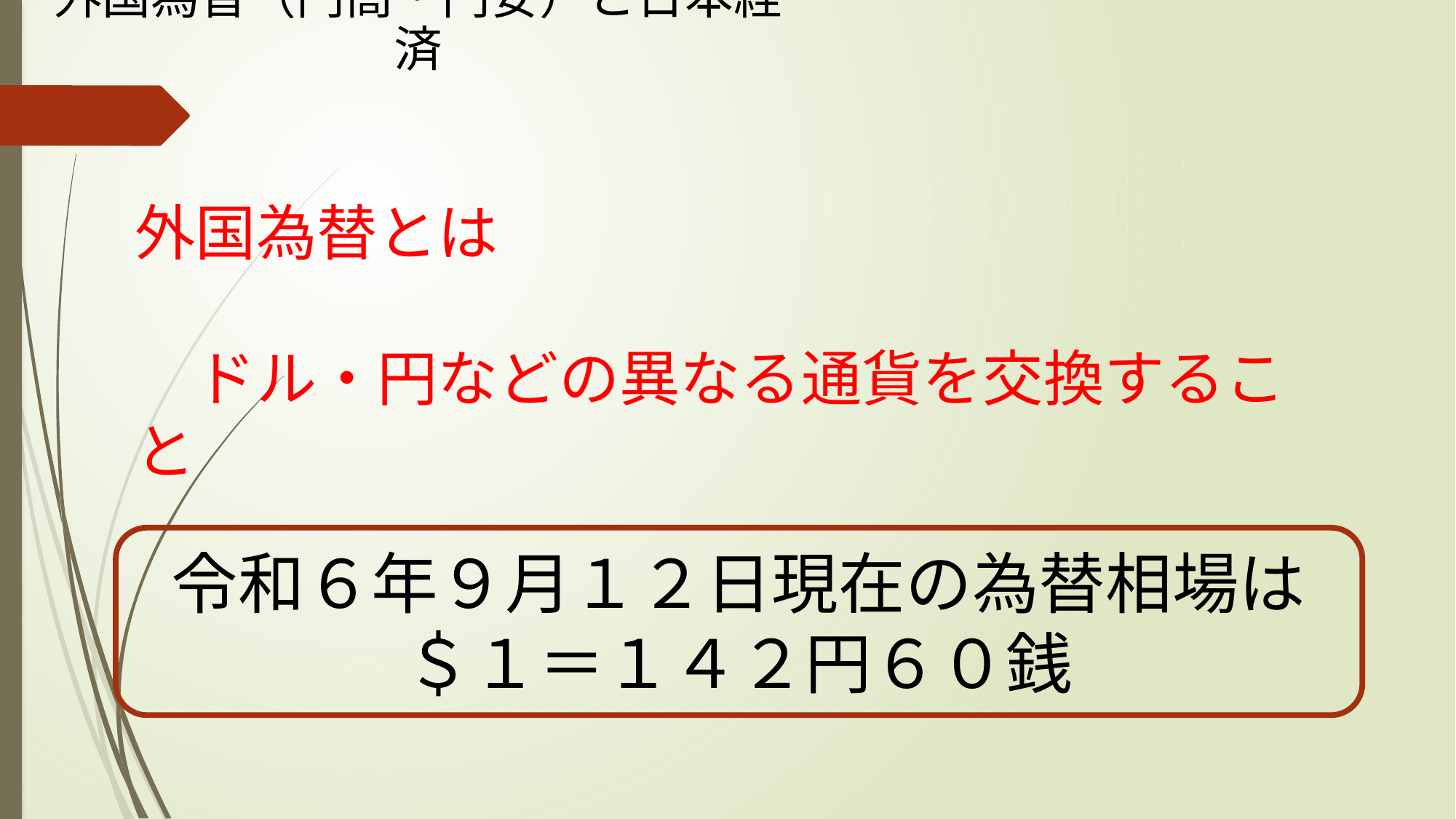

外国為替（円高・円安）と日本経済
外国為替とは

　ドル・円などの異なる通貨を交換すること
令和６年９月１２日現在の為替相場は
＄１＝１４２円６０銭